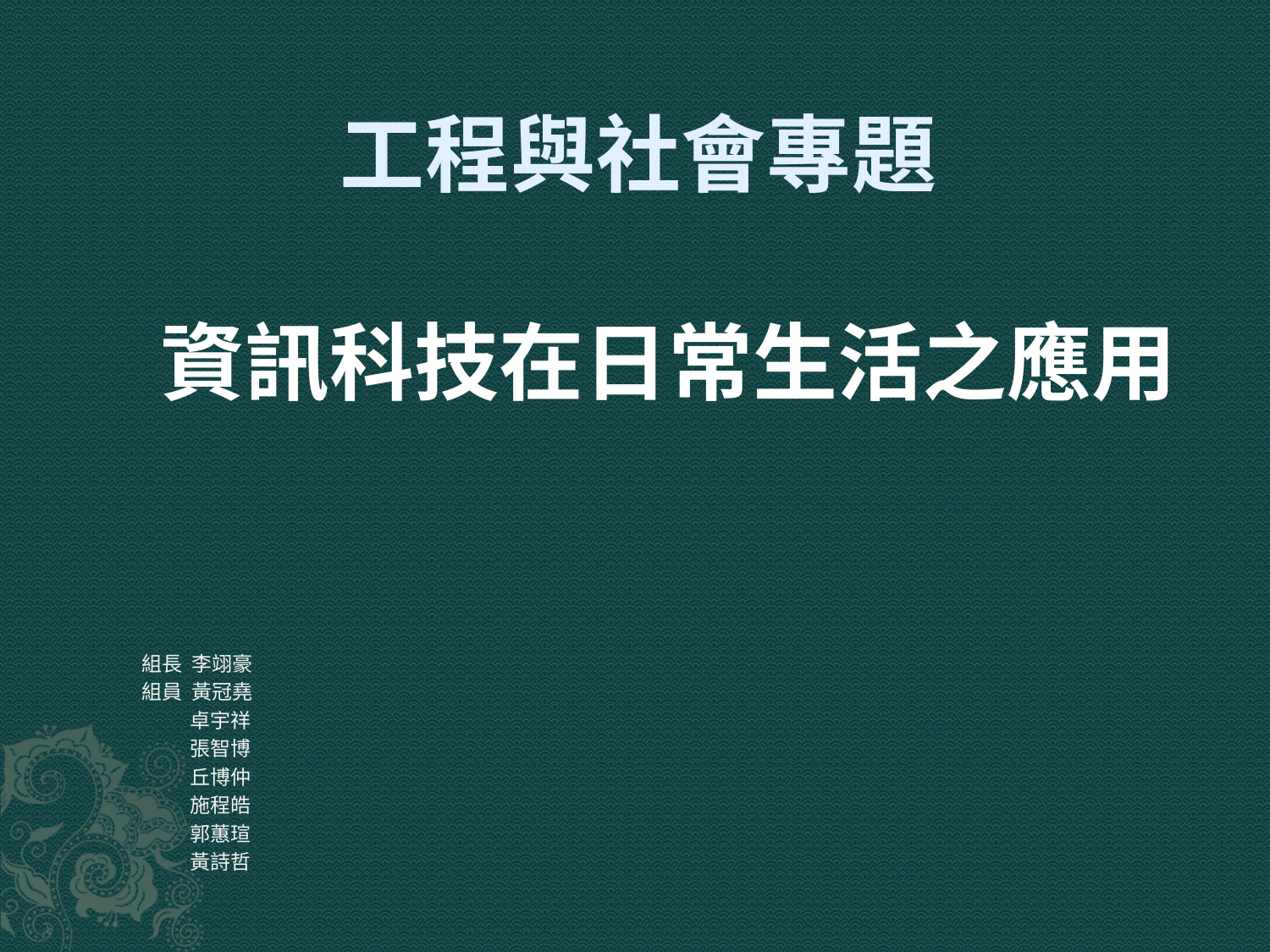

# 工程與社會專題
資訊科技在日常生活之應用
組長  李翊豪
組員  黃冠堯
          卓宇祥
          張智博
          丘博仲
          施程皓
          郭蕙瑄
          黃詩哲